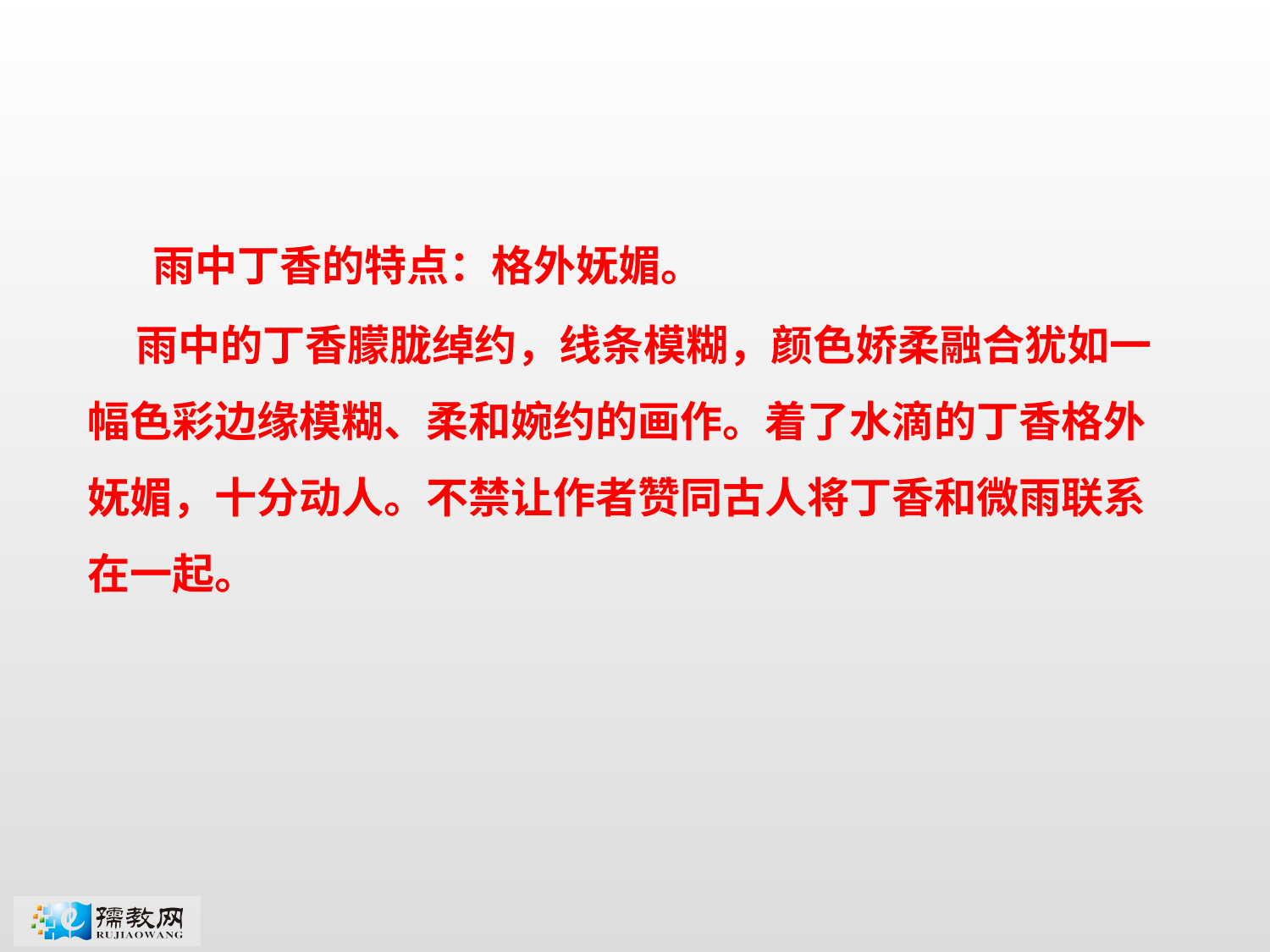

雨中丁香的特点：格外妩媚。
    雨中的丁香朦胧绰约，线条模糊，颜色娇柔融合犹如一幅色彩边缘模糊、柔和婉约的画作。着了水滴的丁香格外妩媚，十分动人。不禁让作者赞同古人将丁香和微雨联系在一起。